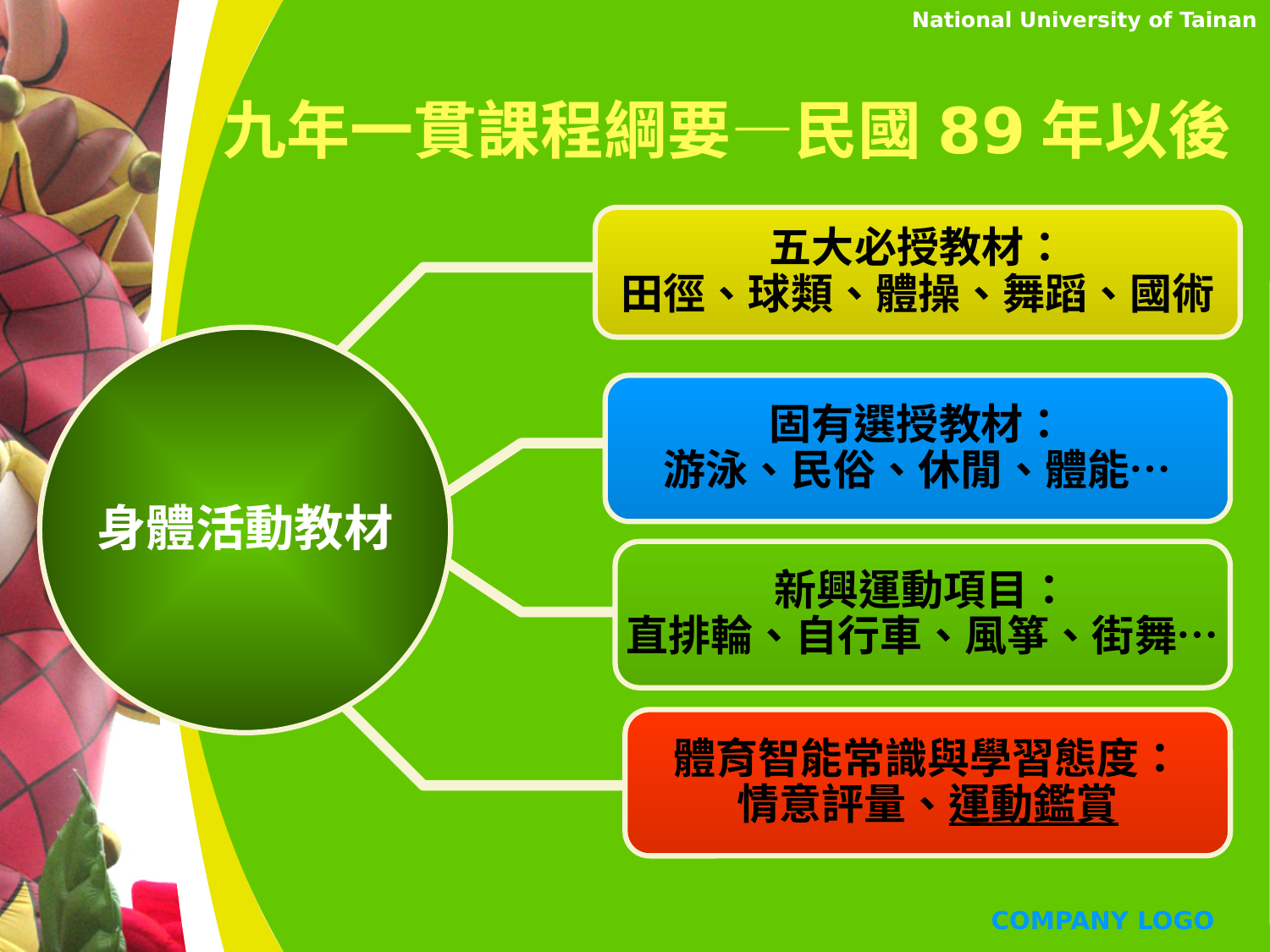

National University of Tainan
# 九年一貫課程綱要—民國89年以後
五大必授教材：
田徑、球類、體操、舞蹈、國術

身體活動教材
固有選授教材：
游泳、民俗、休閒、體能…

新興運動項目：
直排輪、自行車、風箏、街舞…

體育智能常識與學習態度：
情意評量、運動鑑賞